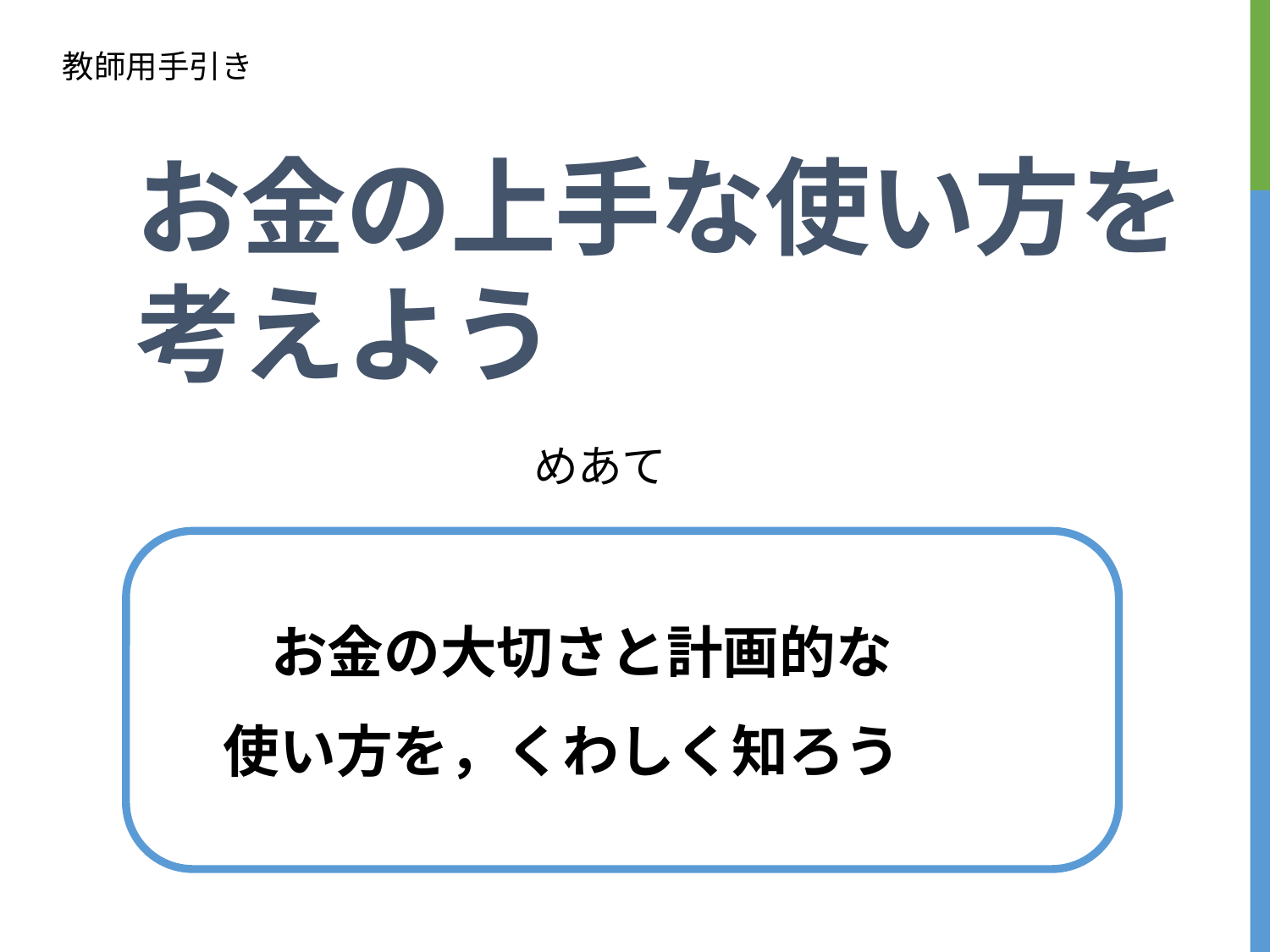

教師用手引き
# お金の上手な使い方を 考えよう
めあて
　　お金の大切さと計画的な
    使い方を，くわしく知ろう